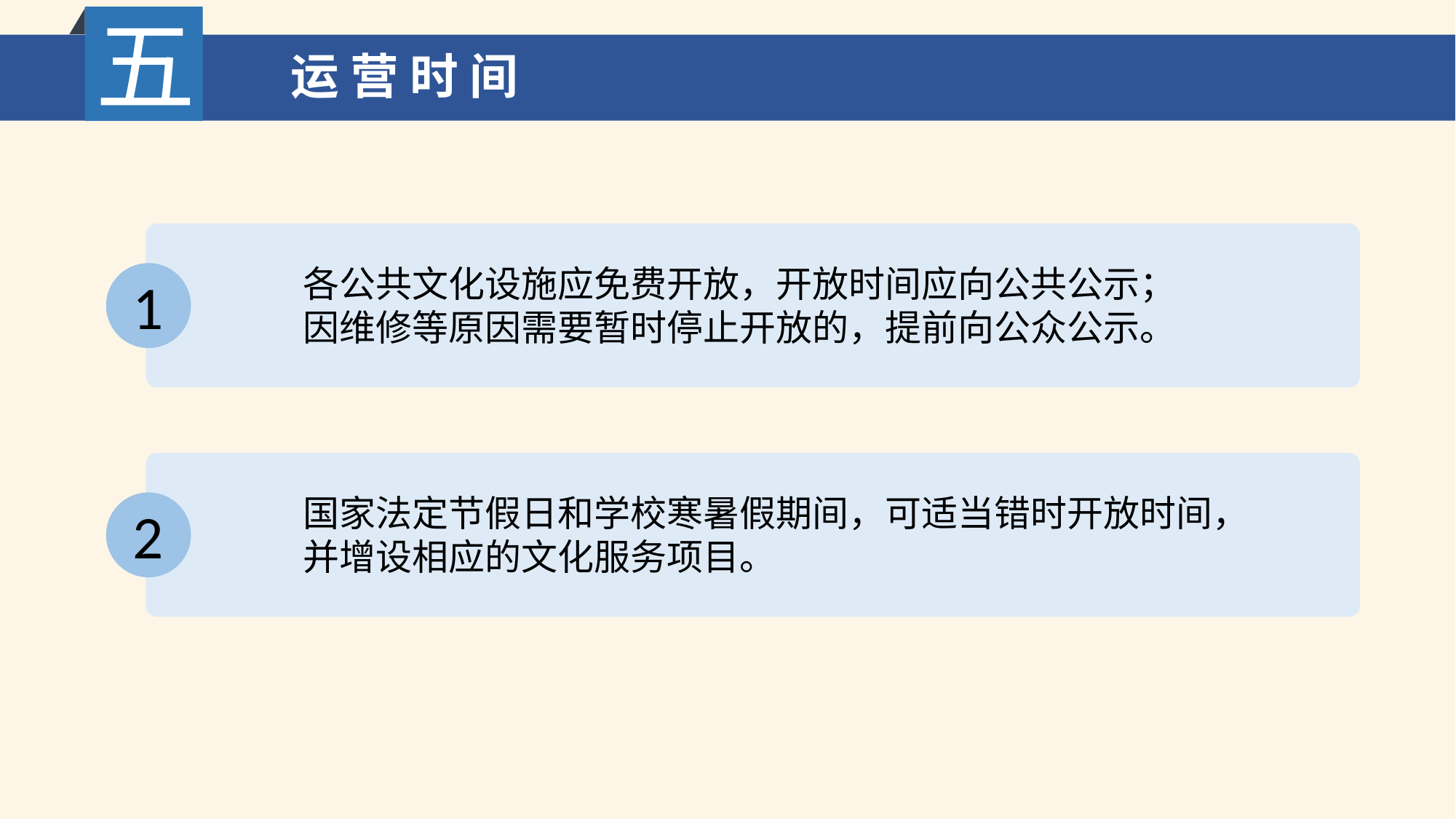

五

运 营 时 间

各公共文化设施应免费开放，开放时间应向公共公示；
因维修等原因需要暂时停止开放的，提前向公众公示。
1

国家法定节假日和学校寒暑假期间，可适当错时开放时间，
并增设相应的文化服务项目。
2